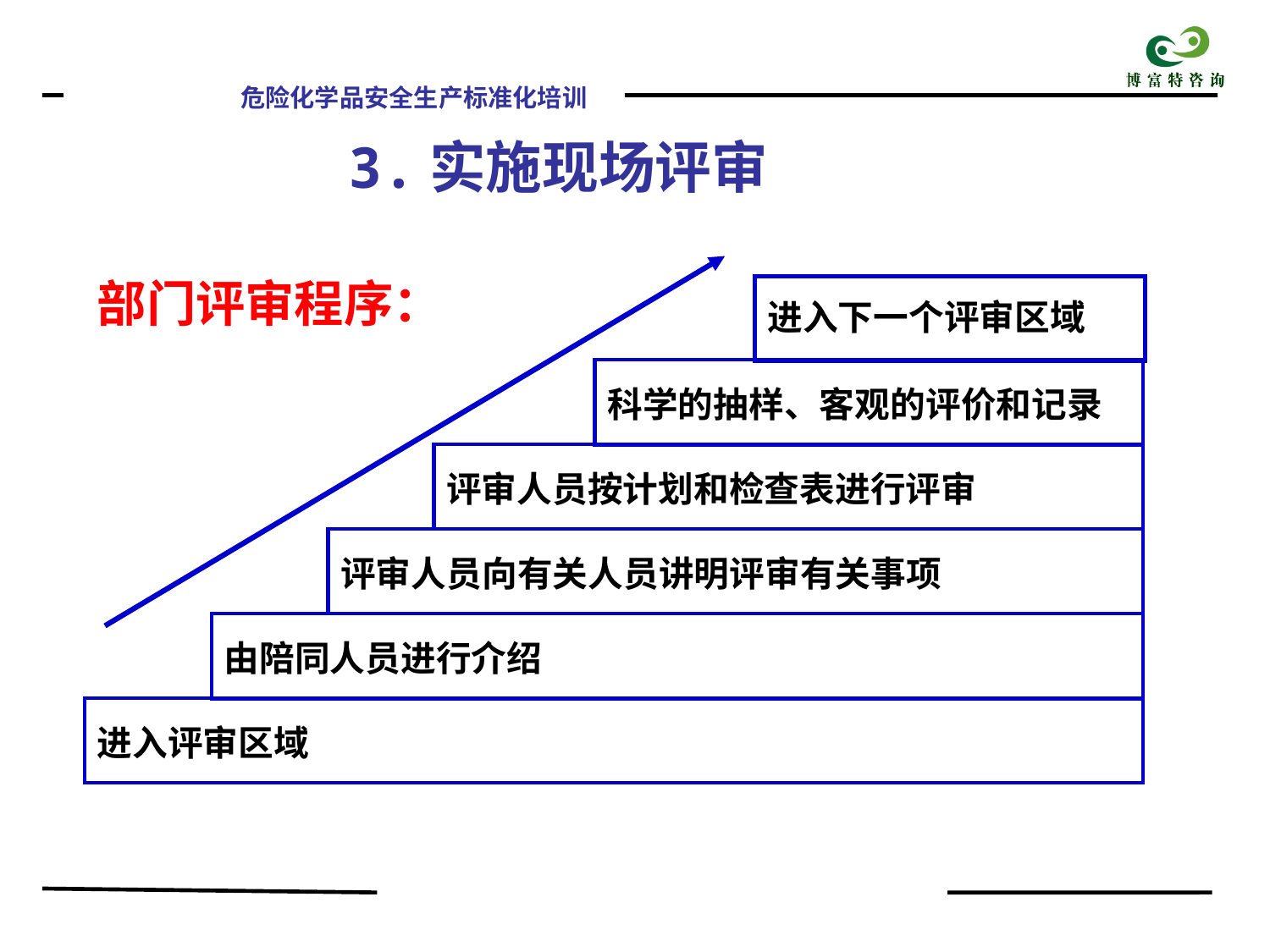

3.实施现场评审

部门评审程序：
进入下一个评审区域
科学的抽样、客观的评价和记录
评审人员按计划和检查表进行评审
评审人员向有关人员讲明评审有关事项
由陪同人员进行介绍
进入评审区域